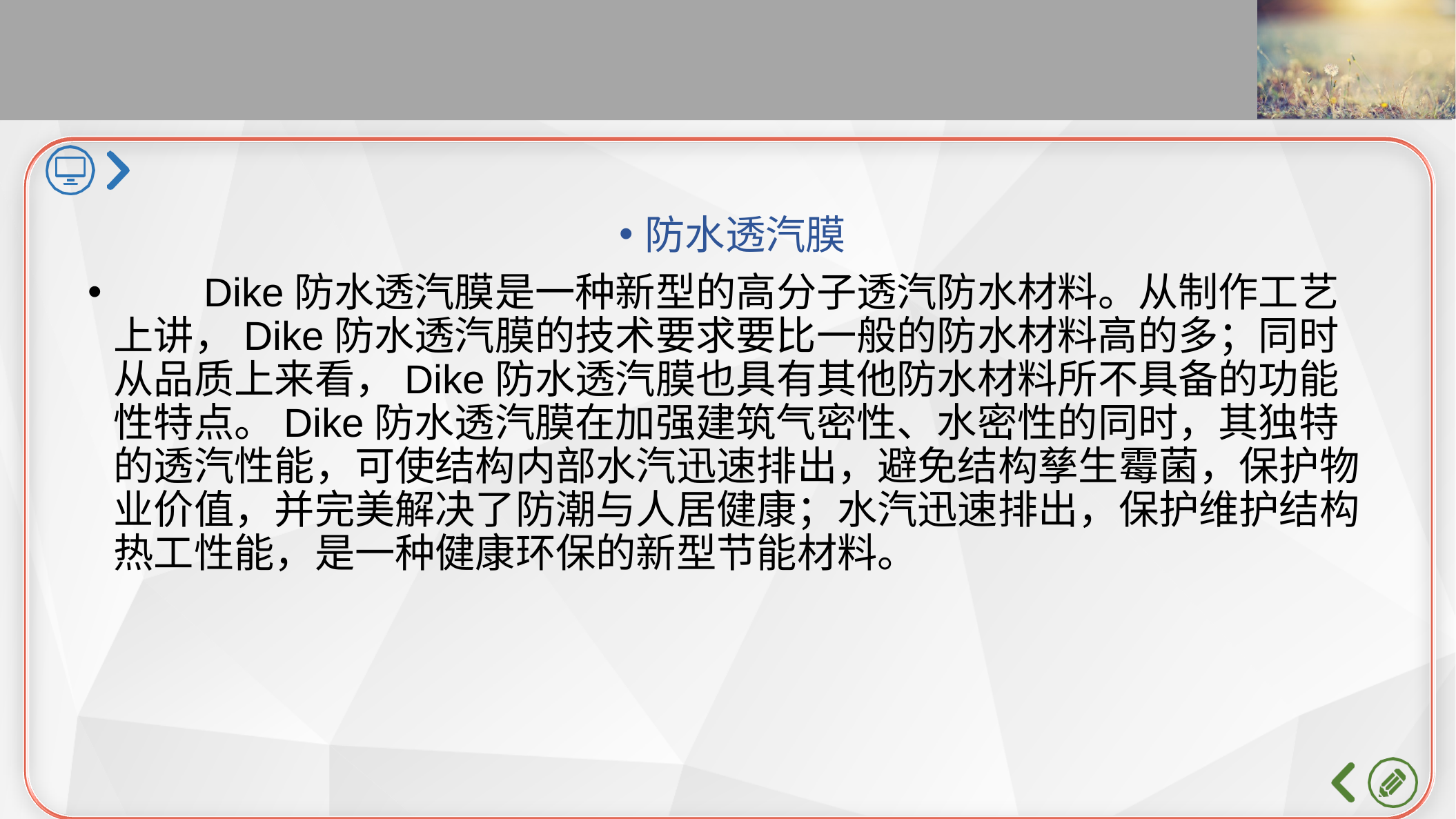

防水透汽膜
　　Dike防水透汽膜是一种新型的高分子透汽防水材料。从制作工艺上讲，Dike防水透汽膜的技术要求要比一般的防水材料高的多；同时从品质上来看，Dike防水透汽膜也具有其他防水材料所不具备的功能性特点。Dike防水透汽膜在加强建筑气密性、水密性的同时，其独特的透汽性能，可使结构内部水汽迅速排出，避免结构孳生霉菌，保护物业价值，并完美解决了防潮与人居健康；水汽迅速排出，保护维护结构热工性能，是一种健康环保的新型节能材料。